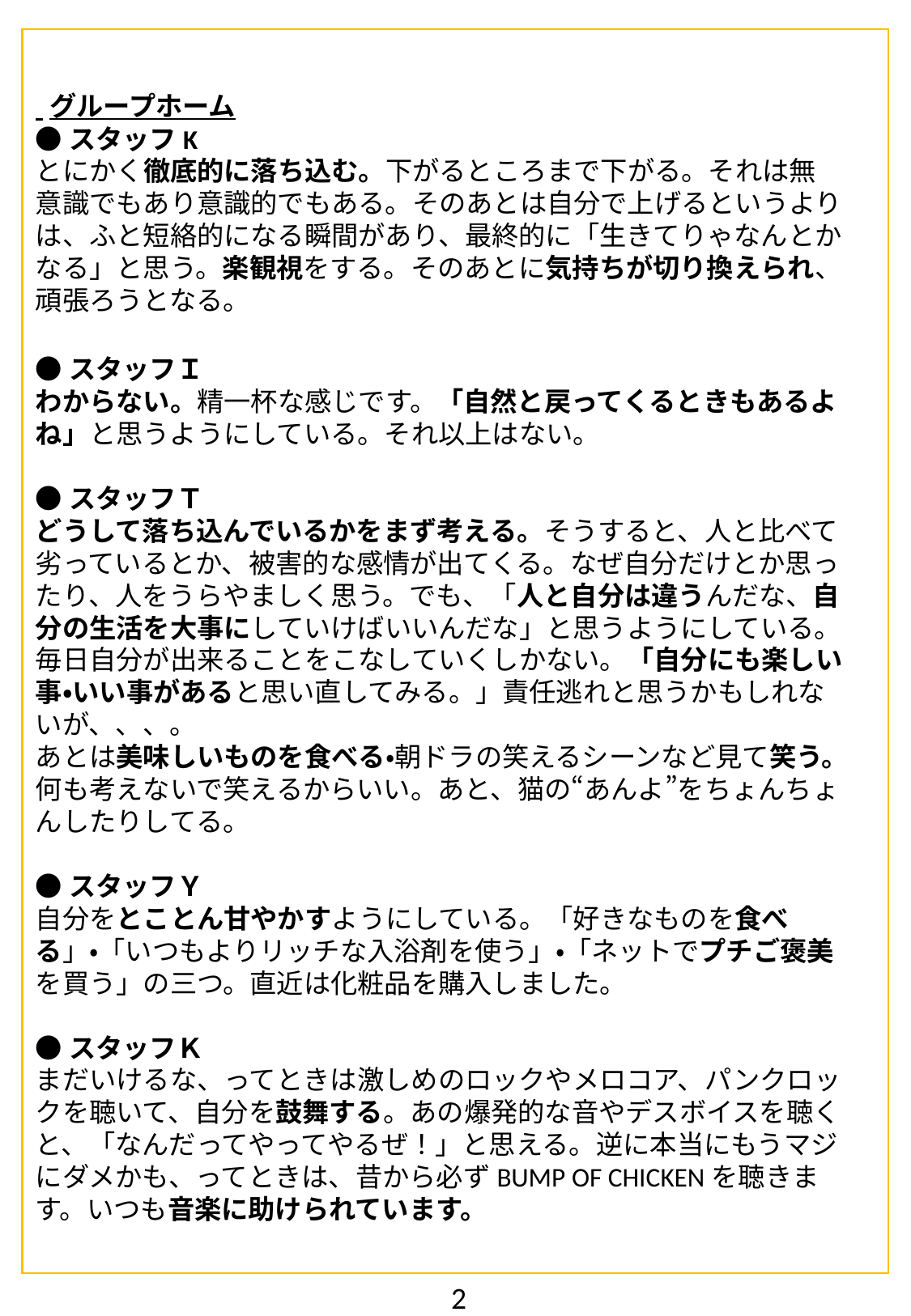

グループホーム
●スタッフK
とにかく徹底的に落ち込む。下がるところまで下がる。それは無意識でもあり意識的でもある。そのあとは自分で上げるというよりは、ふと短絡的になる瞬間があり、最終的に「生きてりゃなんとかなる」と思う。楽観視をする。そのあとに気持ちが切り換えられ、頑張ろうとなる。

●スタッフＩ
わからない。精一杯な感じです。「自然と戻ってくるときもあるよね」と思うようにしている。それ以上はない。

●スタッフＴ
どうして落ち込んでいるかをまず考える。そうすると、人と比べて劣っているとか、被害的な感情が出てくる。なぜ自分だけとか思ったり、人をうらやましく思う。でも、「人と自分は違うんだな、自分の生活を大事にしていけばいいんだな」と思うようにしている。
毎日自分が出来ることをこなしていくしかない。「自分にも楽しい事・いい事があると思い直してみる。」責任逃れと思うかもしれないが、、、。
あとは美味しいものを食べる・朝ドラの笑えるシーンなど見て笑う。何も考えないで笑えるからいい。あと、猫の“あんよ”をちょんちょんしたりしてる。

●スタッフＹ
自分をとことん甘やかすようにしている。「好きなものを食べる」・「いつもよりリッチな入浴剤を使う」・「ネットでプチご褒美を買う」の三つ。直近は化粧品を購入しました。

●スタッフＫ
まだいけるな、ってときは激しめのロックやメロコア、パンクロックを聴いて、自分を鼓舞する。あの爆発的な音やデスボイスを聴くと、「なんだってやってやるぜ！」と思える。逆に本当にもうマジにダメかも、ってときは、昔から必ずBUMP OF CHICKENを聴きます。いつも音楽に助けられています。

2